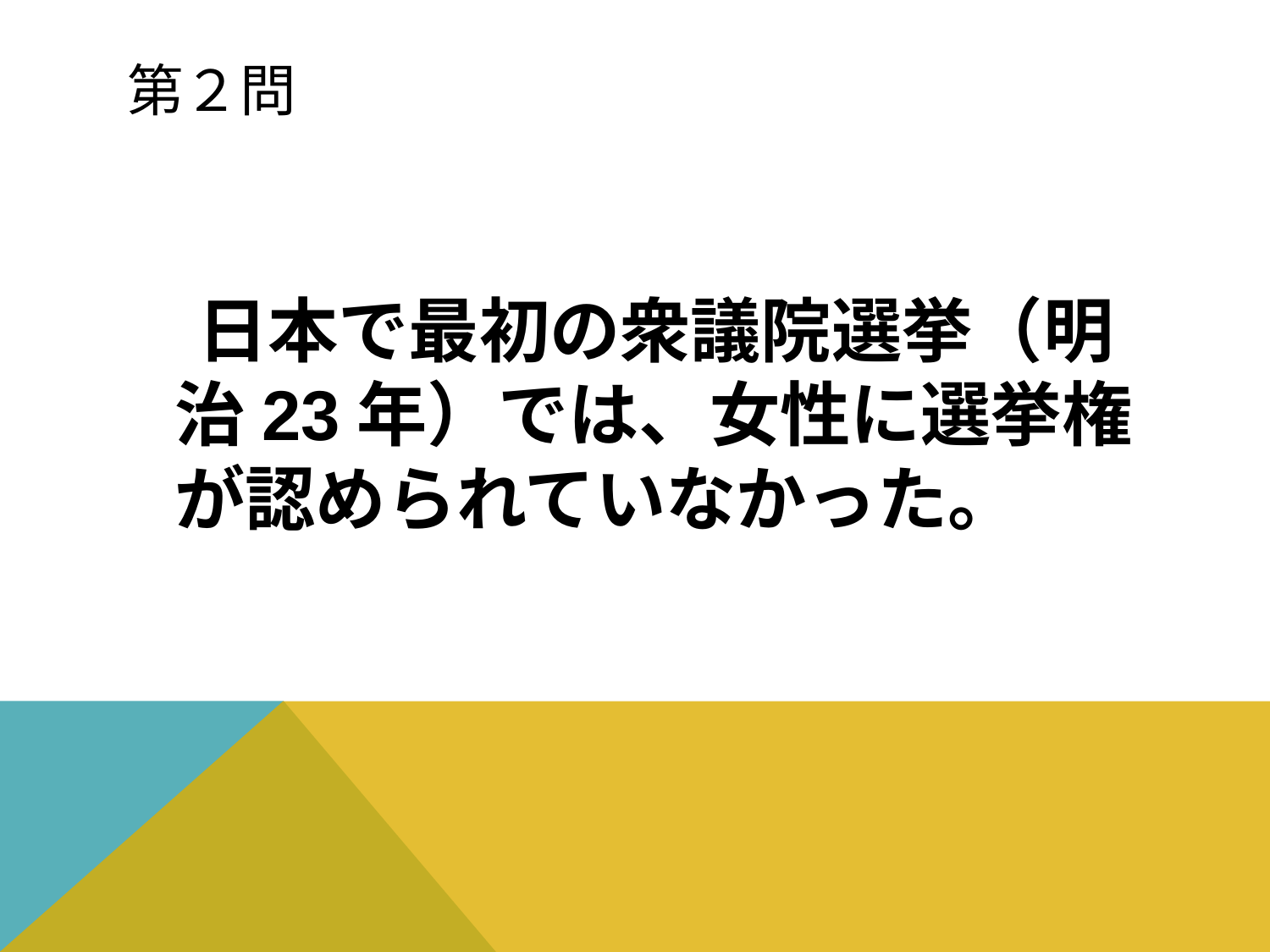

# 第２問
　日本で最初の衆議院選挙（明治23年）では、女性に選挙権が認められていなかった。